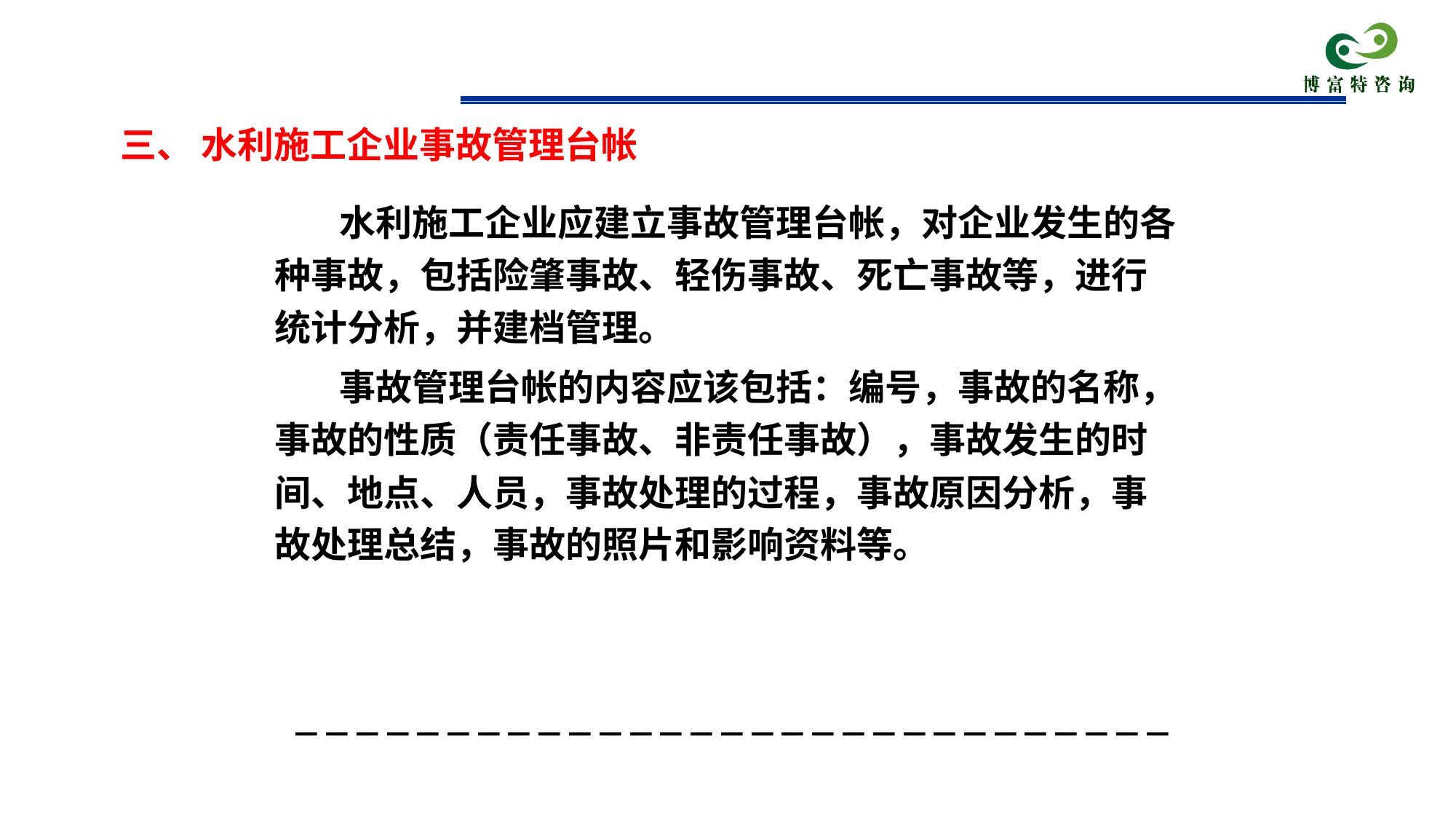

# 三、 水利施工企业事故管理台帐
水利施工企业应建立事故管理台帐，对企业发生的各种事故，包括险肇事故、轻伤事故、死亡事故等，进行统计分析，并建档管理。
事故管理台帐的内容应该包括：编号，事故的名称，事故的性质（责任事故、非责任事故），事故发生的时间、地点、人员，事故处理的过程，事故原因分析，事故处理总结，事故的照片和影响资料等。
－－－－－－－－－－－－－－－－－－－－－－－－－－－－－